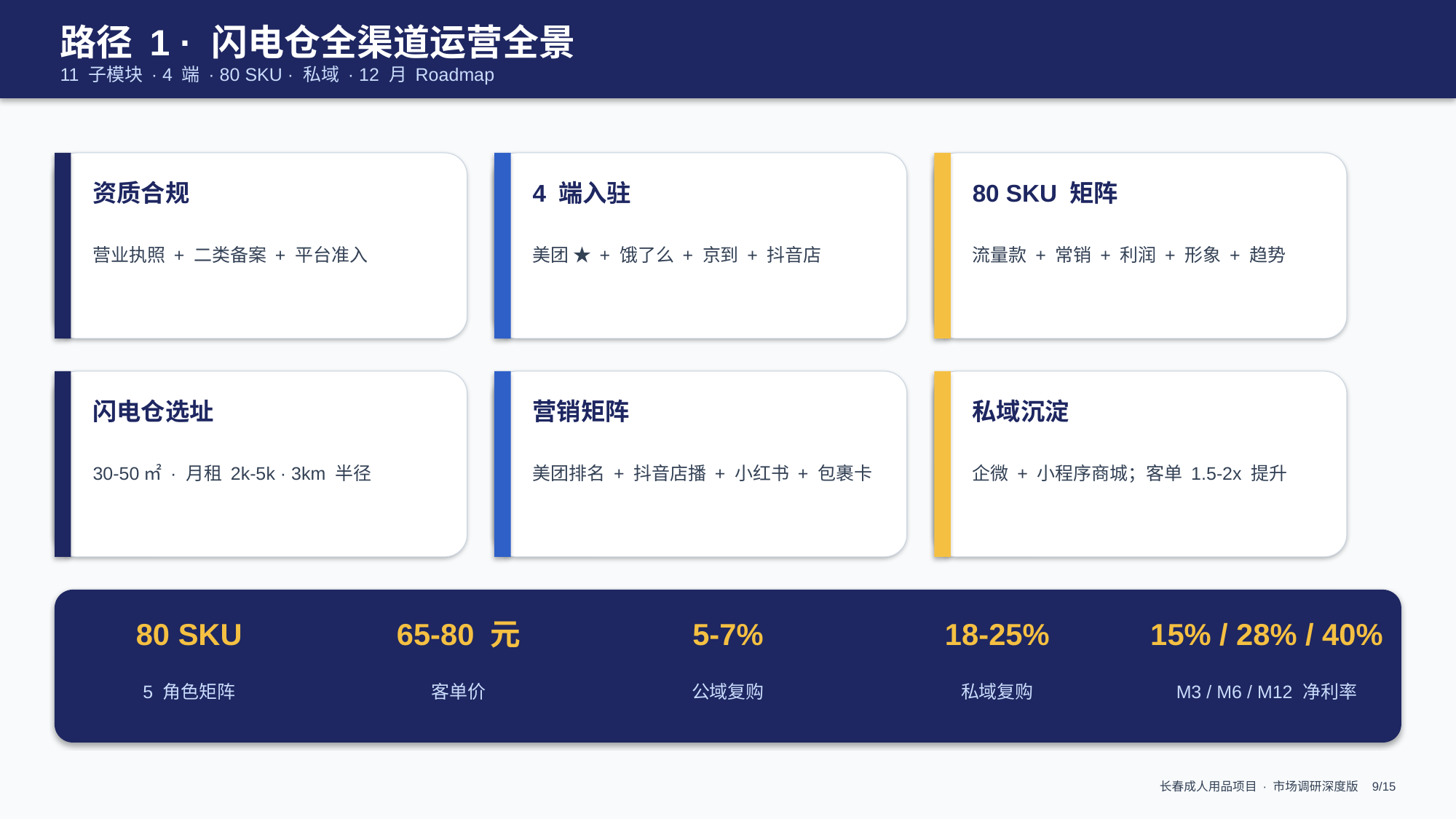

路径 1 · 闪电仓全渠道运营全景
11 子模块 · 4 端 · 80 SKU · 私域 · 12 月 Roadmap

资质合规
4 端入驻
80 SKU 矩阵
营业执照 + 二类备案 + 平台准入
美团 ★ + 饿了么 + 京到 + 抖音店
流量款 + 常销 + 利润 + 形象 + 趋势

闪电仓选址
营销矩阵
私域沉淀
30-50㎡ · 月租 2k-5k · 3km 半径
美团排名 + 抖音店播 + 小红书 + 包裹卡
企微 + 小程序商城；客单 1.5-2x 提升

80 SKU
65-80 元
5-7%
18-25%
15% / 28% / 40%
5 角色矩阵
客单价
公域复购
私域复购
M3 / M6 / M12 净利率
长春成人用品项目 · 市场调研深度版    9/15